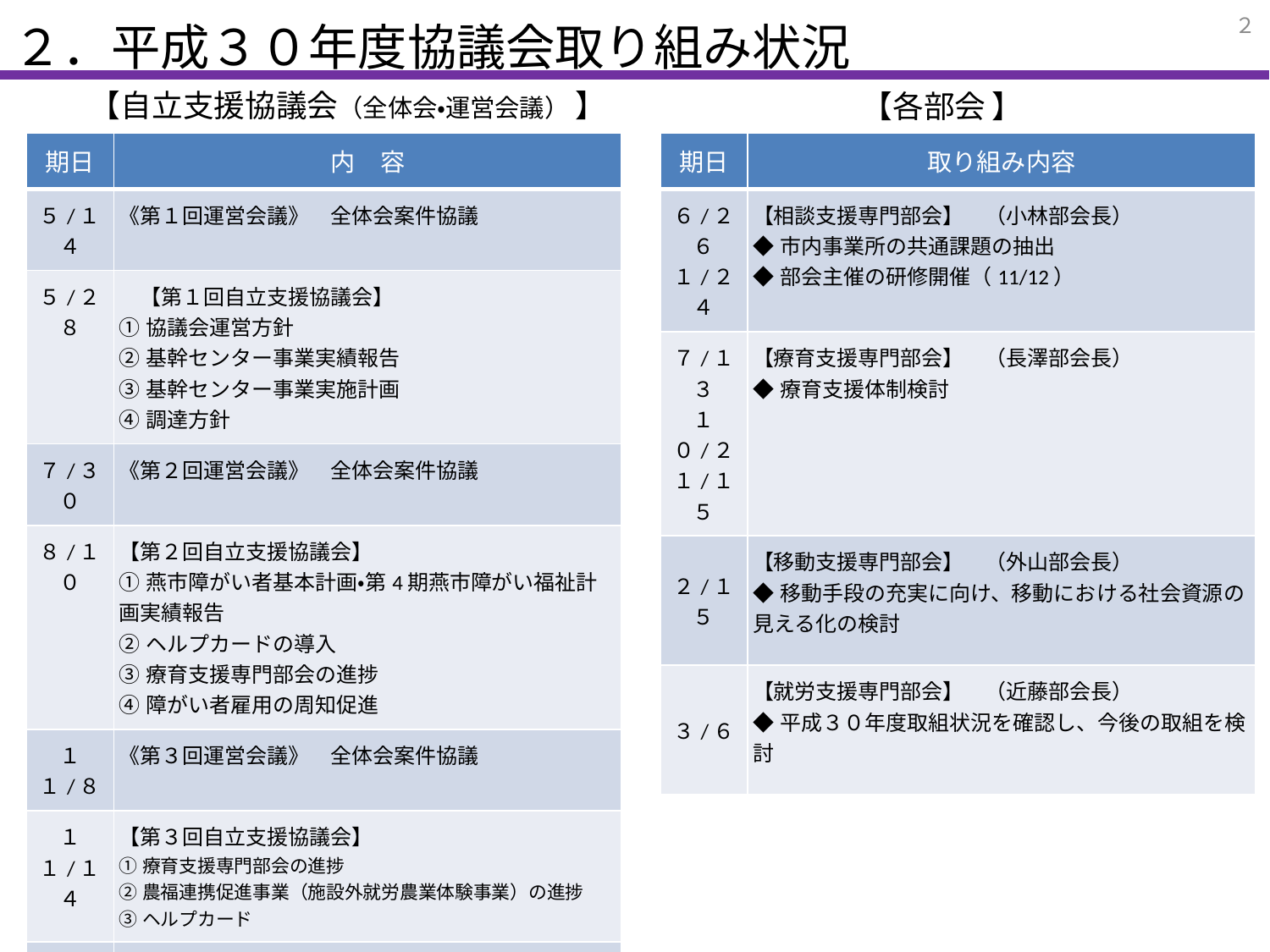

# ２．平成３０年度協議会取り組み状況
２
【自立支援協議会（全体会・運営会議） 】
【各部会 】
| 期日 | 内　容 |
| --- | --- |
| ５/１４ | 《第１回運営会議》　全体会案件協議 |
| ５/２８ | 【第１回自立支援協議会】 ①協議会運営方針 ②基幹センター事業実績報告 ③基幹センター事業実施計画 ④調達方針 |
| ７/３０ | 《第２回運営会議》　全体会案件協議 |
| ８/１０ | 【第２回自立支援協議会】 ①燕市障がい者基本計画・第4期燕市障がい福祉計画実績報告 ②ヘルプカードの導入 ③療育支援専門部会の進捗 ④障がい者雇用の周知促進 |
| １１/８ | 《第３回運営会議》　全体会案件協議 |
| １１/１４ | 【第３回自立支援協議会】 ①療育支援専門部会の進捗 ②農福連携促進事業（施設外就労農業体験事業）の進捗 ③ヘルプカード |
| ３/２５ | 《第４回運営会議》　 ①運営方針（案） |
| 期日 | 取り組み内容 |
| --- | --- |
| ６/２６ １/２４ | 【相談支援専門部会】　（小林部会長） ◆市内事業所の共通課題の抽出 ◆部会主催の研修開催（11/12） |
| ７/１３ １０/２ １/１５ | 【療育支援専門部会】　（長澤部会長） ◆療育支援体制検討 |
| ２/１５ | 【移動支援専門部会】　（外山部会長） ◆移動手段の充実に向け、移動における社会資源の見える化の検討 |
| ３/６ | 【就労支援専門部会】　（近藤部会長） ◆平成３０年度取組状況を確認し、今後の取組を検討 |